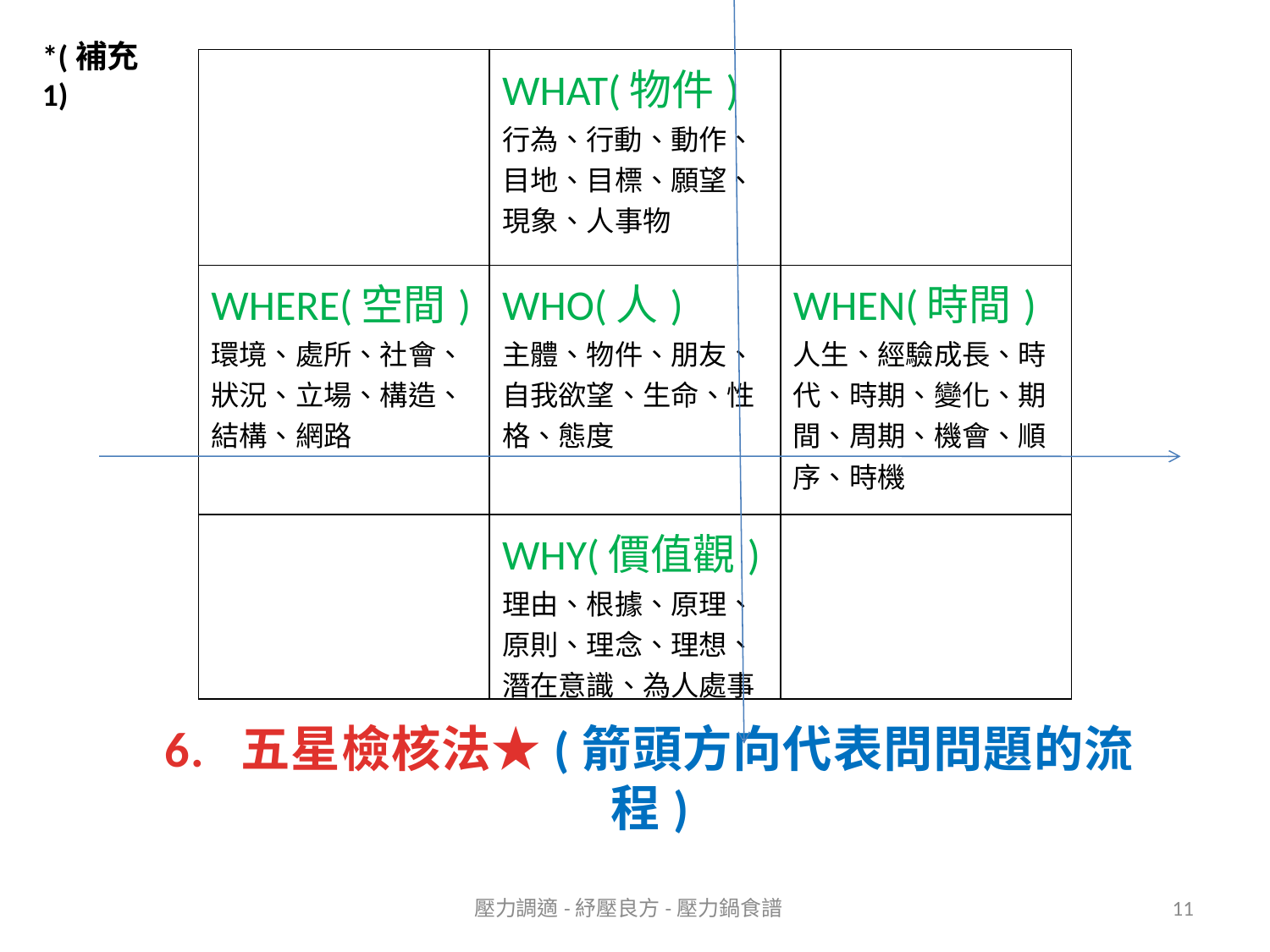

*(補充1)
|  | WHAT(物件) 行為、行動、動作、目地、目標、願望、現象、人事物 |  |
| --- | --- | --- |
| WHERE(空間) 環境、處所、社會、狀況、立場、構造、結構、網路 | WHO(人) 主體、物件、朋友、自我欲望、生命、性格、態度 | WHEN(時間) 人生、經驗成長、時代、時期、變化、期間、周期、機會、順序、時機 |
|  | WHY(價值觀) 理由、根據、原理、原則、理念、理想、潛在意識、為人處事 |  |
# 6.  五星檢核法★(箭頭方向代表問問題的流程)
壓力調適-紓壓良方-壓力鍋食譜
11